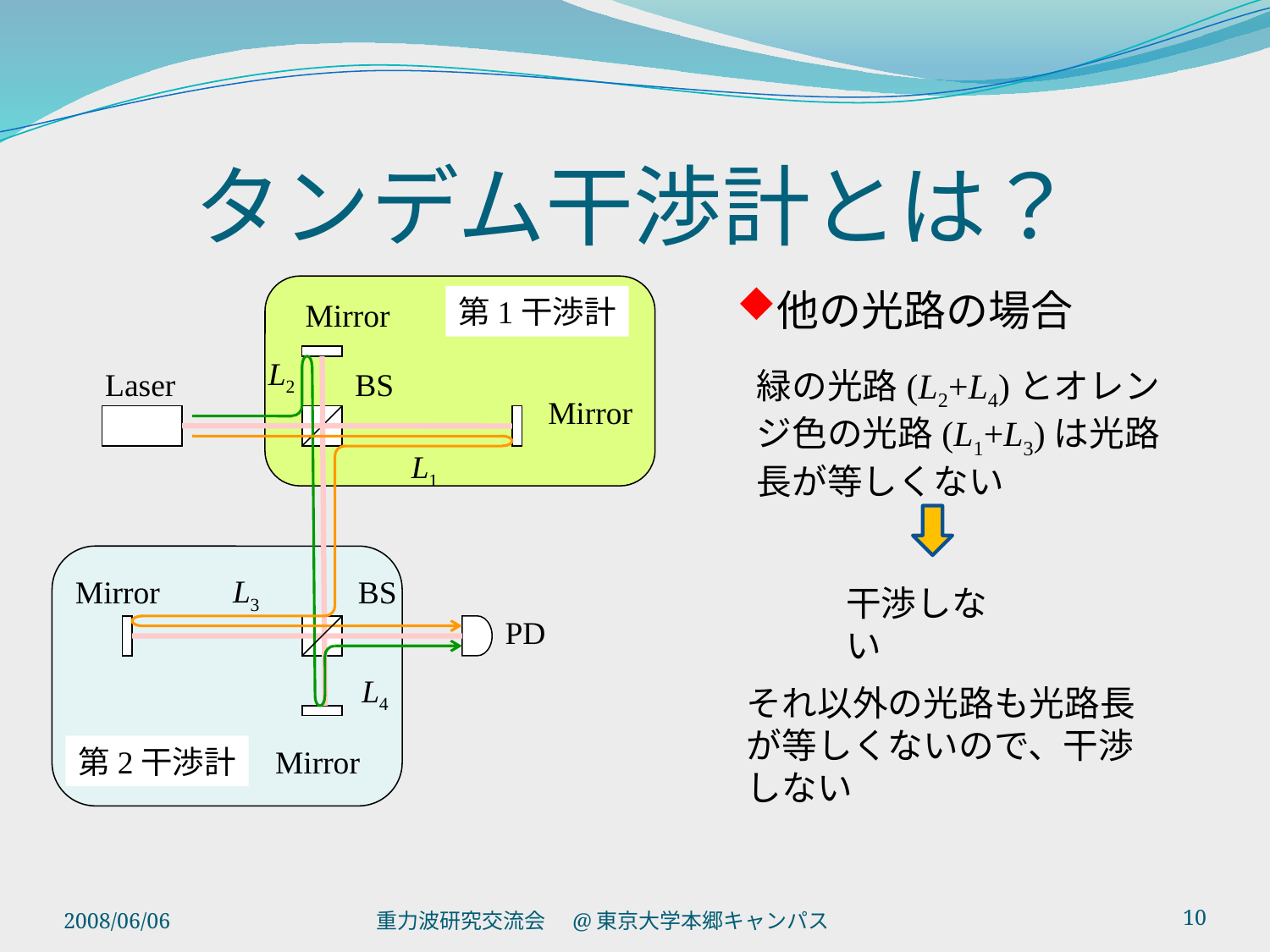

# タンデム干渉計とは？

他の光路の場合
第1干渉計
Mirror

L2

緑の光路(L2+L4)とオレンジ色の光路(L1+L3)は光路長が等しくない
Laser
BS

Mirror

L1

L3
Mirror
BS
干渉しない

PD

L4
それ以外の光路も光路長が等しくないので、干渉しない

第2干渉計
Mirror
2008/06/06
重力波研究交流会　@東京大学本郷キャンパス
10